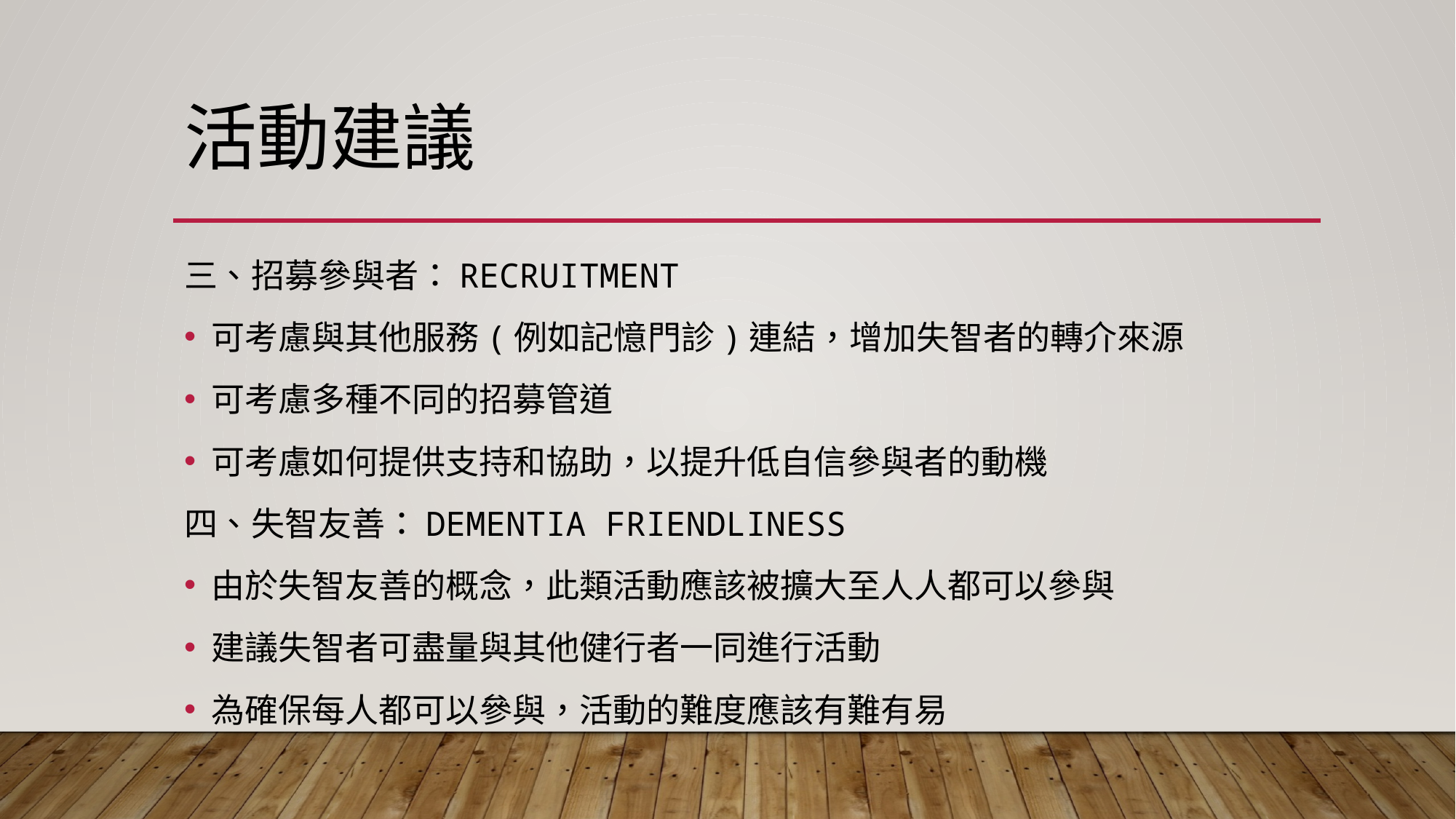

# 活動建議
三、招募參與者：RECRUITMENT
可考慮與其他服務(例如記憶門診)連結，增加失智者的轉介來源
可考慮多種不同的招募管道
可考慮如何提供支持和協助，以提升低自信參與者的動機
四、失智友善：DEMENTIA FRIENDLINESS
由於失智友善的概念，此類活動應該被擴大至人人都可以參與
建議失智者可盡量與其他健行者一同進行活動
為確保每人都可以參與，活動的難度應該有難有易